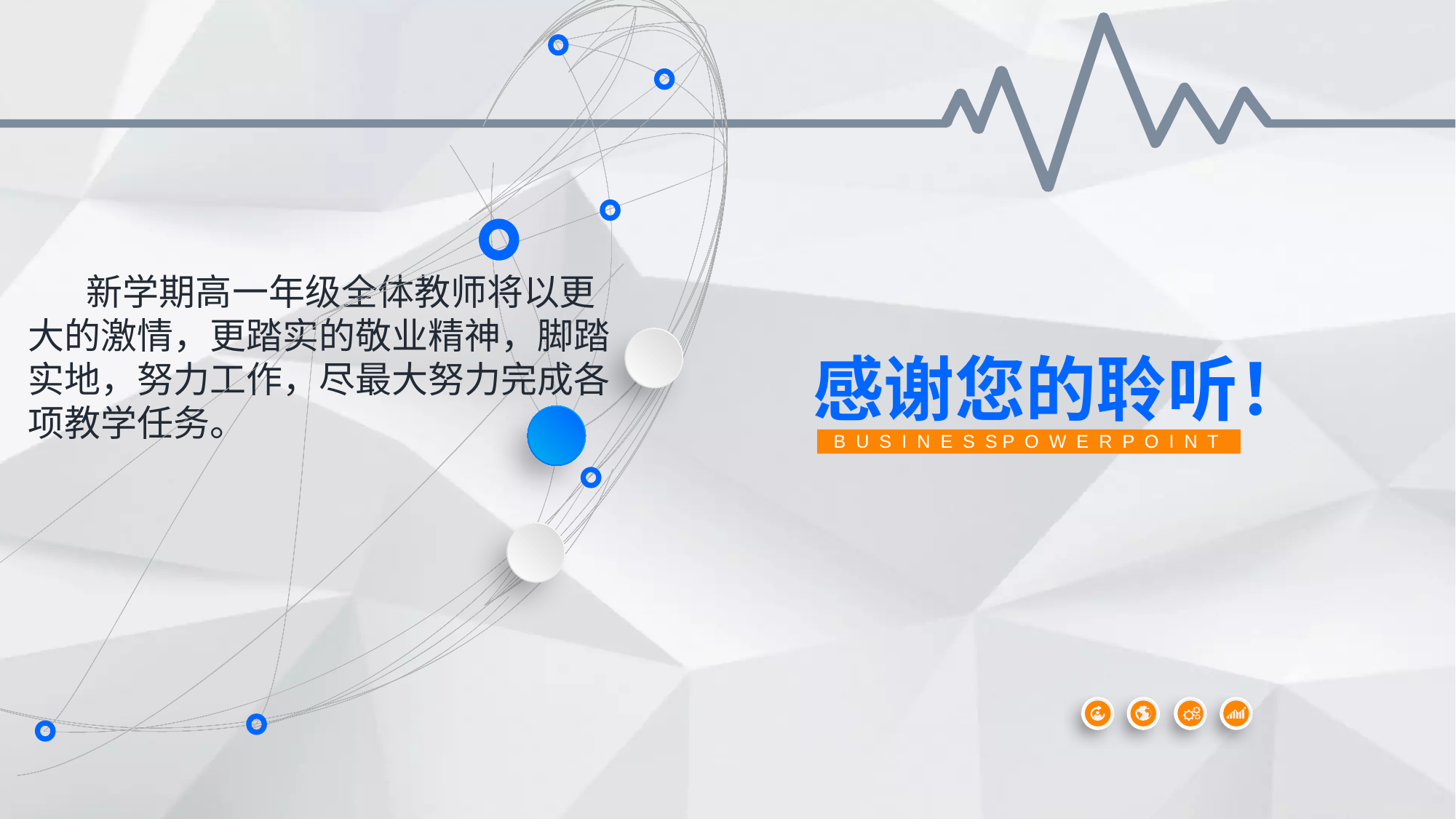

新学期高一年级全体教师将以更大的激情，更踏实的敬业精神，脚踏实地，努力工作，尽最大努力完成各项教学任务。

感谢您的聆听！

B  U  S  I  N  E  S  S P  O  W  E  R  P  O  I  N  T